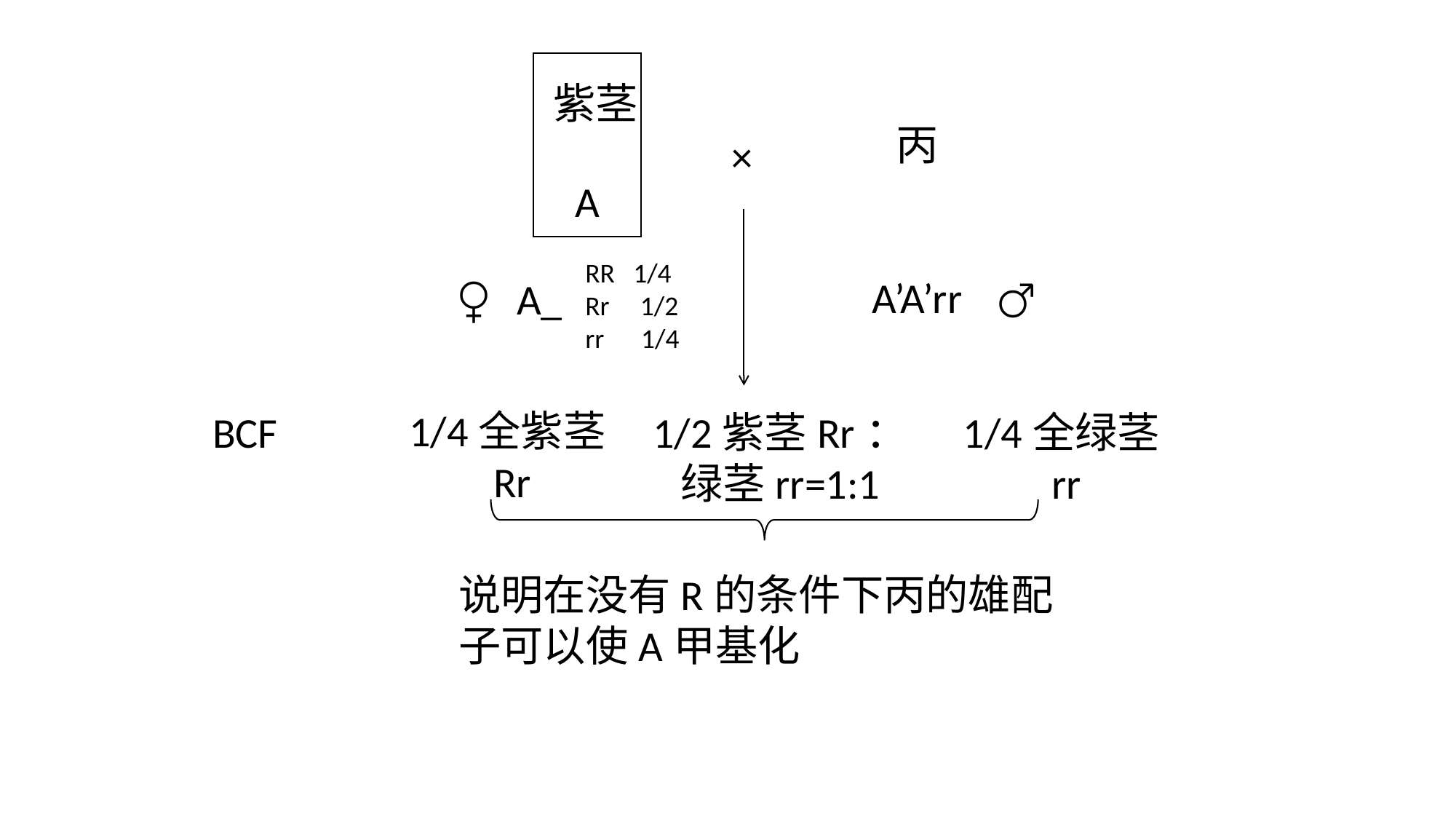

紫茎
丙

A’A’rr
×
A

RR   1/4
Rr     1/2
rr      1/4
♀
A_
♂
1/4全紫茎Rr
BCF
1/2紫茎Rr：绿茎rr=1:1
1/4全绿茎rr
说明在没有R的条件下丙的雄配子可以使A甲基化